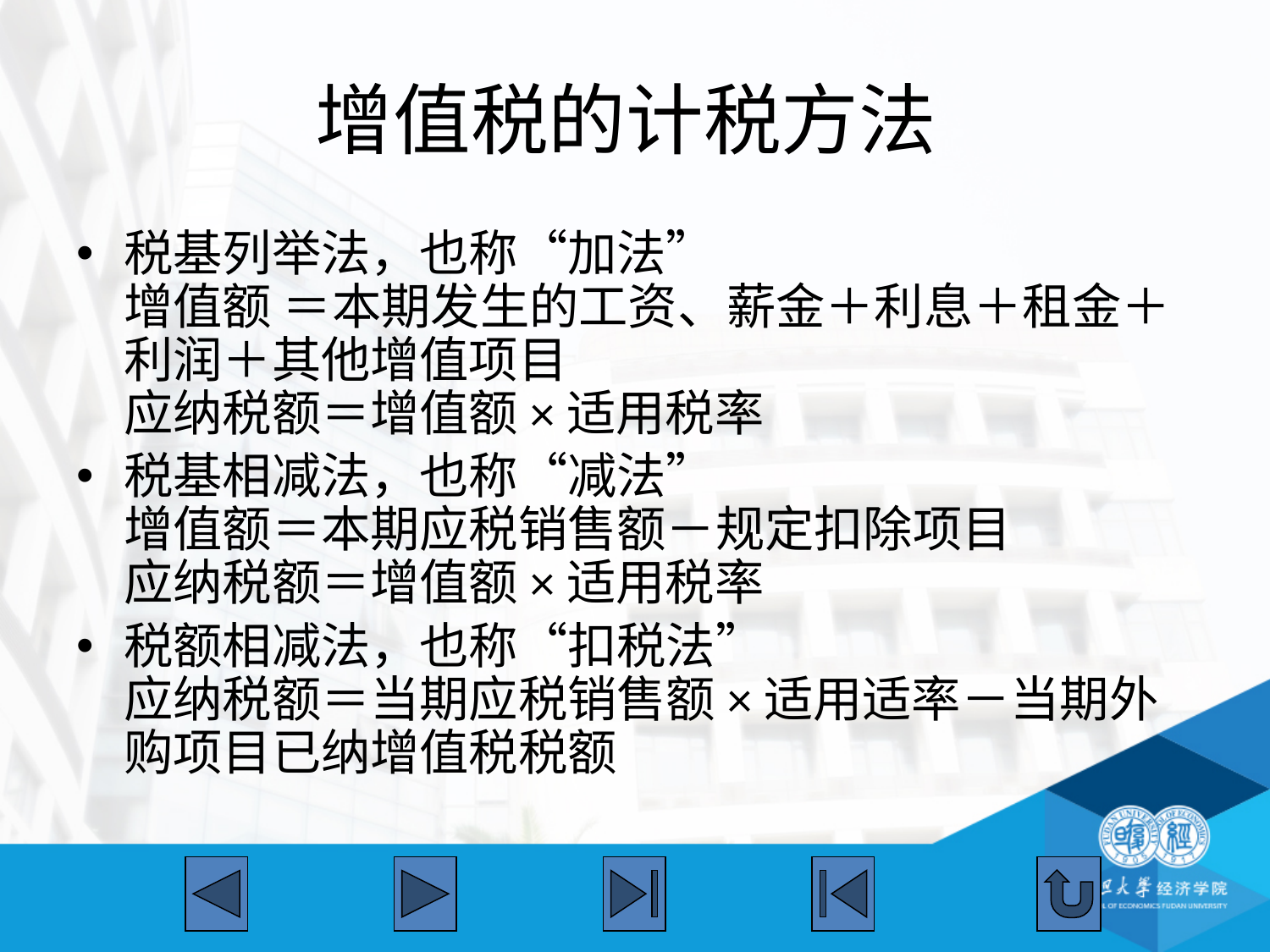

# 增值税的计税方法
税基列举法，也称“加法”
增值额 ＝本期发生的工资、薪金＋利息＋租金＋利润＋其他增值项目
应纳税额＝增值额×适用税率
税基相减法，也称“减法”
增值额＝本期应税销售额－规定扣除项目
应纳税额＝增值额×适用税率
税额相减法，也称“扣税法”
应纳税额＝当期应税销售额×适用适率－当期外购项目已纳增值税税额